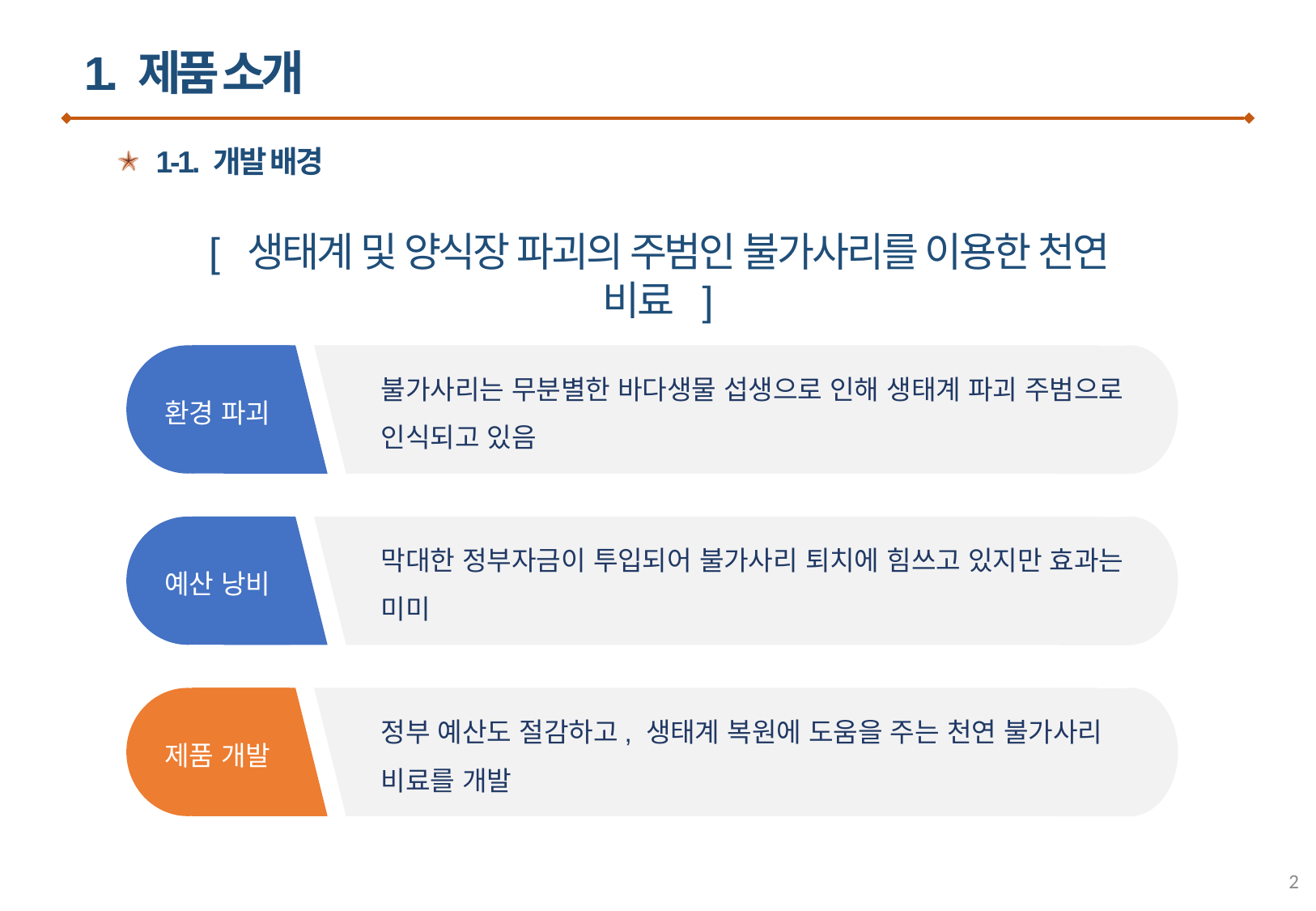

1. 제품 소개
1-1. 개발 배경
[  생태계 및 양식장 파괴의 주범인 불가사리를 이용한 천연 비료  ]
불가사리는 무분별한 바다생물 섭생으로 인해 생태계 파괴 주범으로 인식되고 있음

환경 파괴
막대한 정부자금이 투입되어 불가사리 퇴치에 힘쓰고 있지만 효과는 미미

예산 낭비
정부 예산도 절감하고, 생태계 복원에 도움을 주는 천연 불가사리 비료를 개발

제품 개발
2